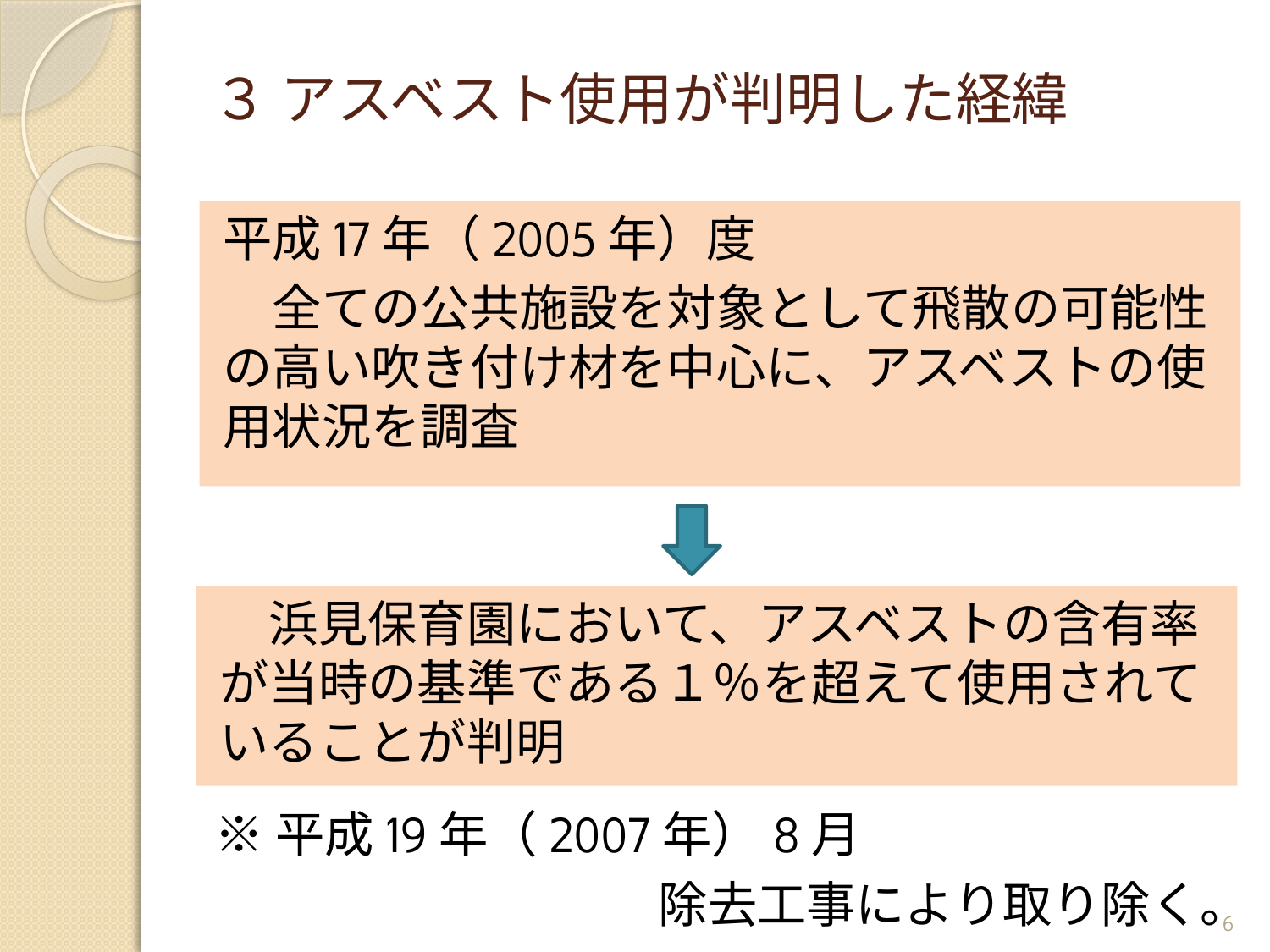

# ３ アスベスト使用が判明した経緯
平成17年（2005年）度
　全ての公共施設を対象として飛散の可能性の高い吹き付け材を中心に、アスベストの使用状況を調査

　浜見保育園において、アスベストの含有率が当時の基準である１％を超えて使用されていることが判明

※平成19年（2007年）8月
　　　　　　　　　除去工事により取り除く。
6